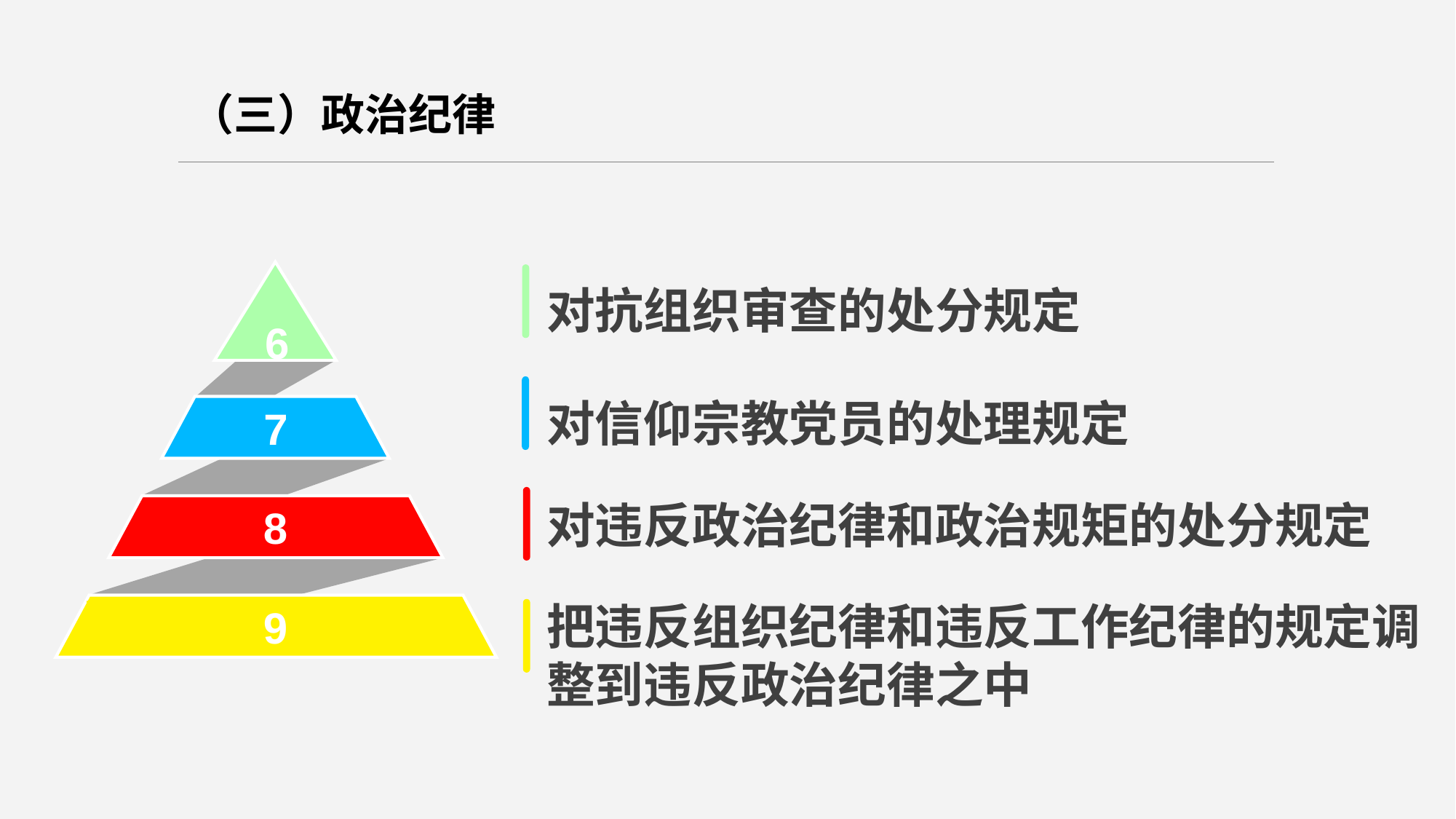

（三）政治纪律

6

对抗组织审查的处分规定

对信仰宗教党员的处理规定

7

对违反政治纪律和政治规矩的处分规定

8

把违反组织纪律和违反工作纪律的规定调整到违反政治纪律之中

9